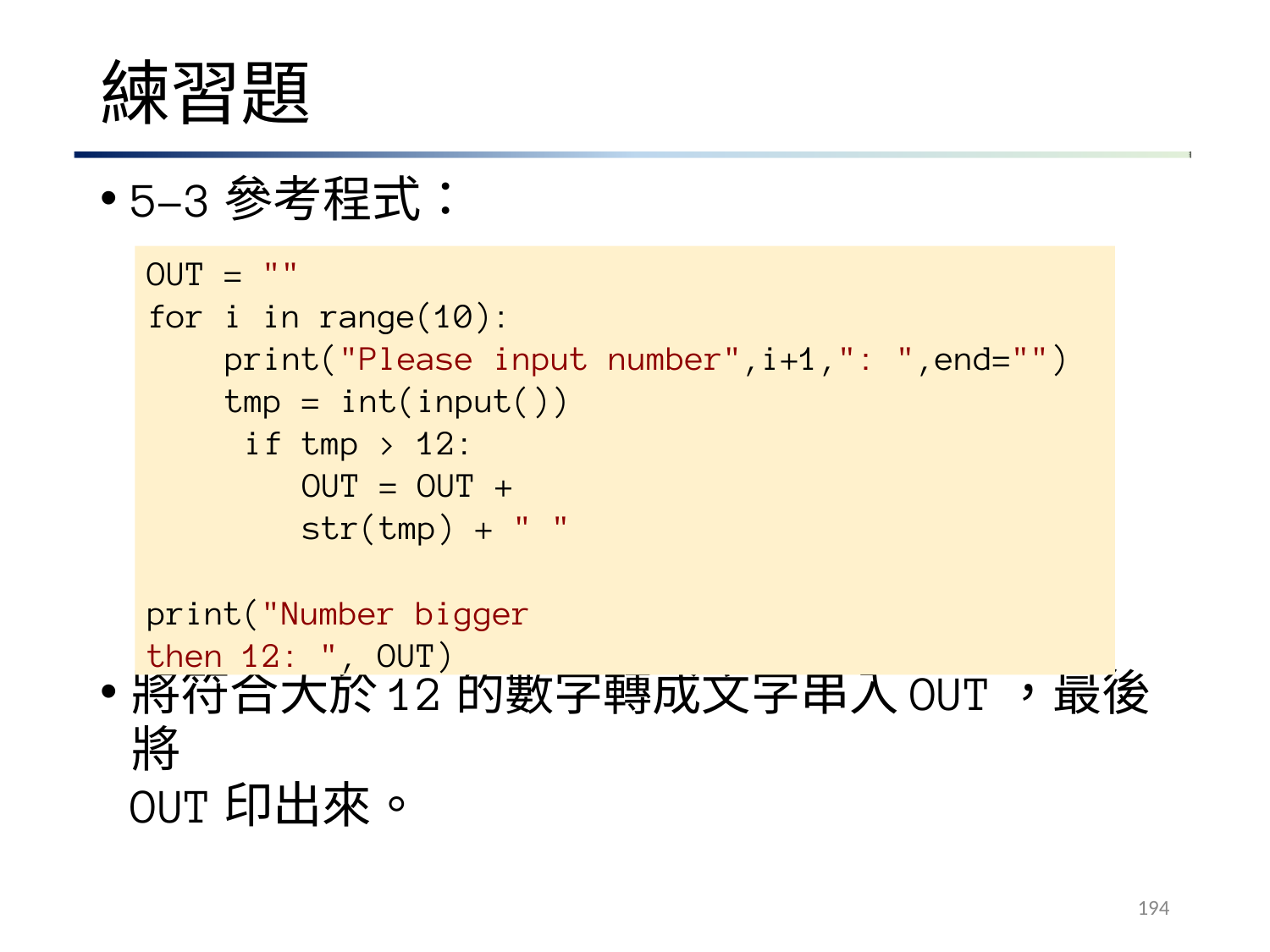

# 練習題
5-3參考程式：
OUT = ""
for i in range(10):
print("Please input number",i+1,": ",end="")
tmp = int(input())  if tmp > 12:
OUT = OUT + str(tmp) + " "

print("Number bigger then 12: ", OUT)
將符合大於12的數字轉成文字串入OUT，最後將
OUT印出來。
194